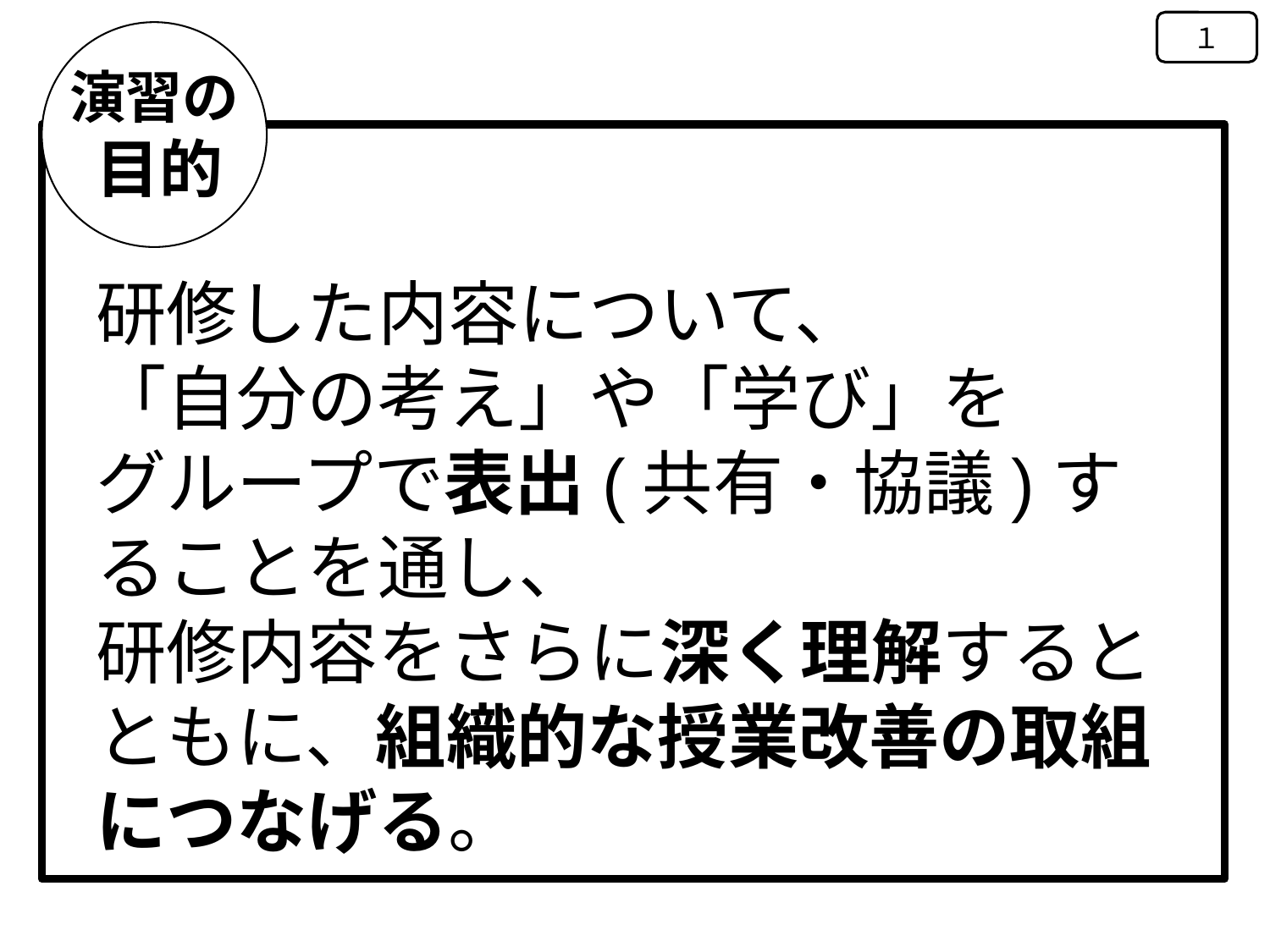

１

演習の
 目的

研修した内容について、
「自分の考え」や「学び」を
グループで表出(共有・協議)することを通し、
研修内容をさらに深く理解するとともに、組織的な授業改善の取組につなげる。